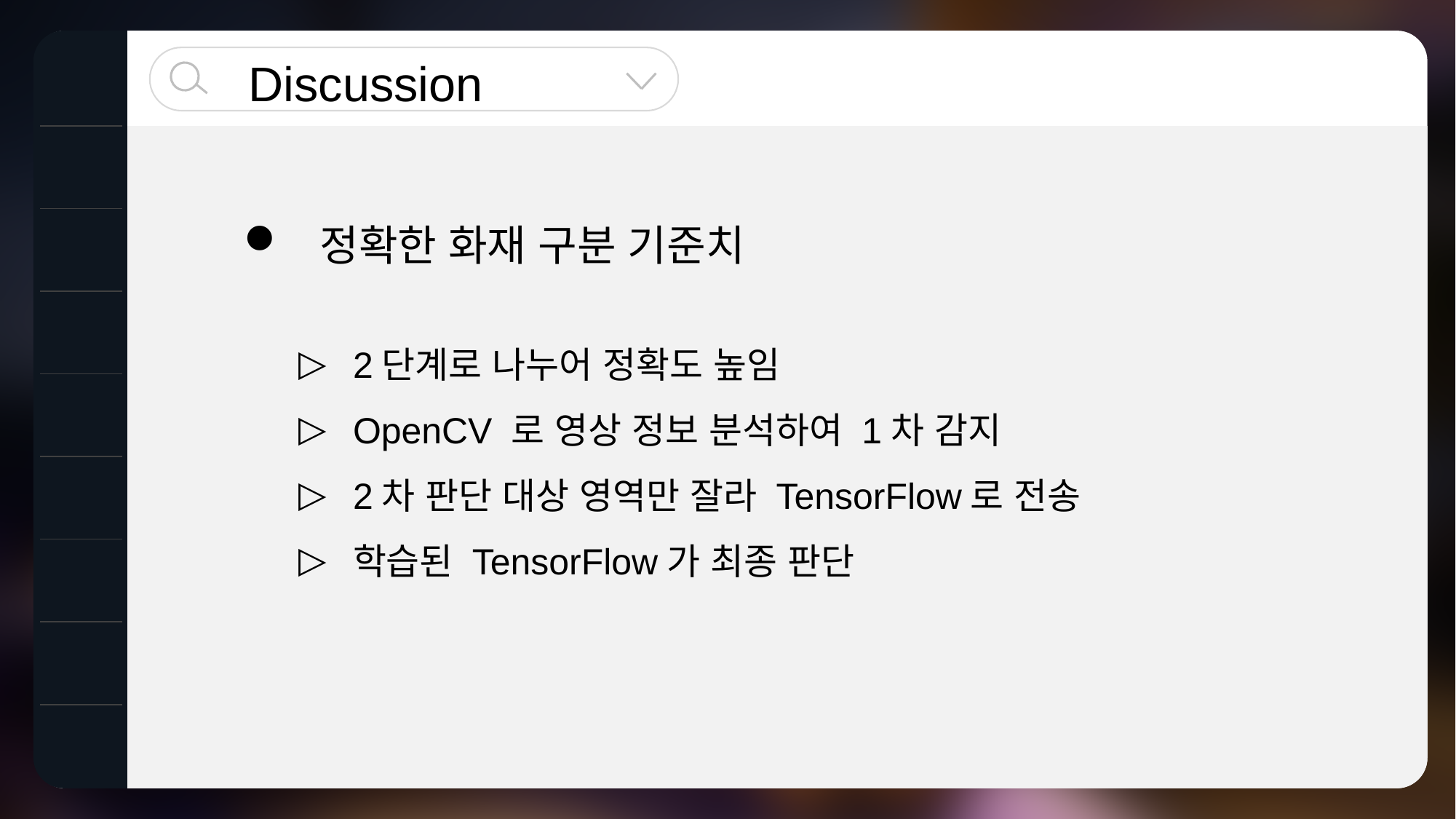

Discussion
  정확한 화재 구분 기준치

2단계로 나누어 정확도 높임
OpenCV 로 영상 정보 분석하여 1차 감지
2차 판단 대상 영역만 잘라 TensorFlow로 전송
학습된 TensorFlow가 최종 판단